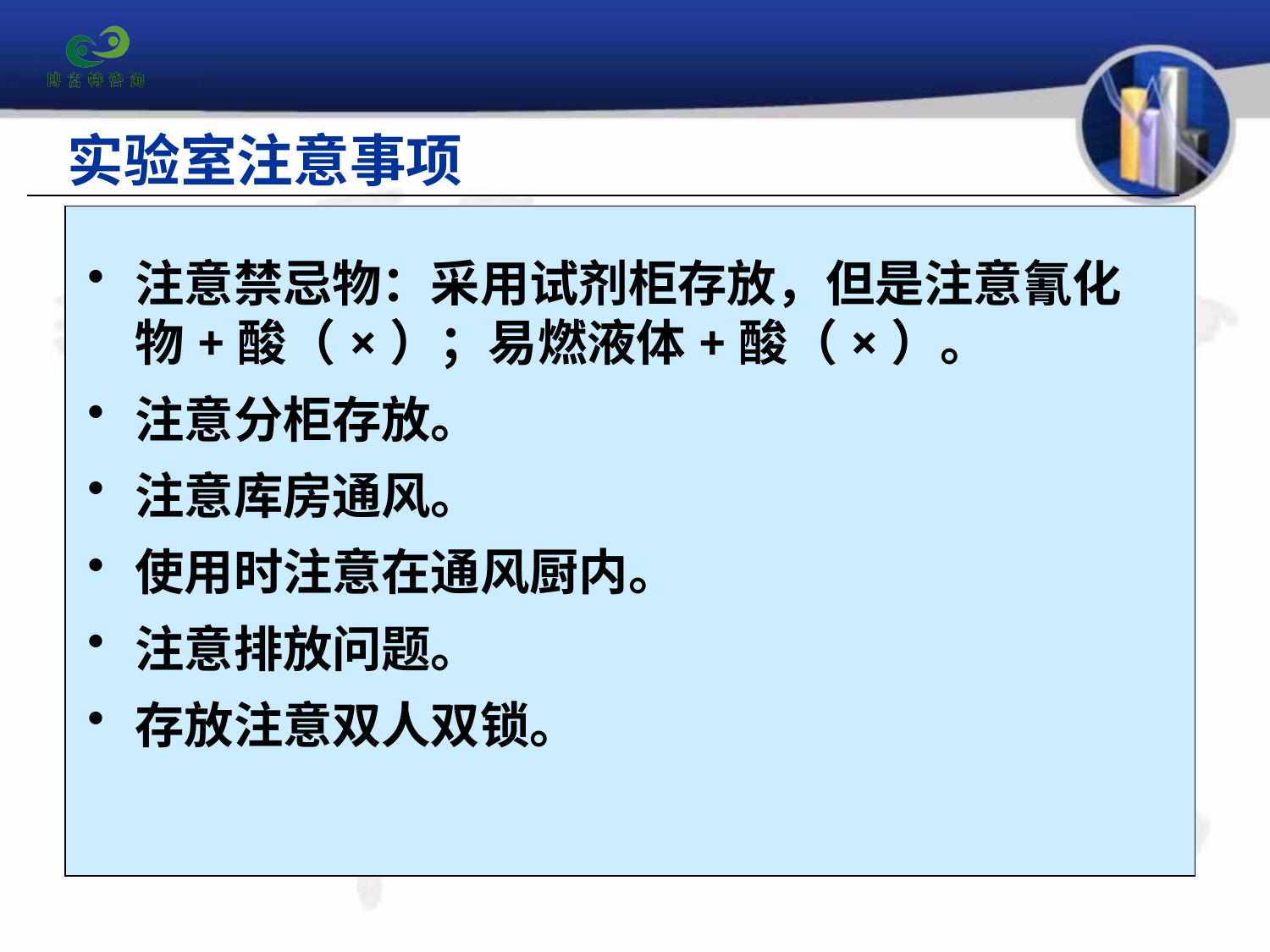

# 实验室注意事项

注意禁忌物：采用试剂柜存放，但是注意氰化物+酸（×）；易燃液体+酸（×）。
注意分柜存放。
注意库房通风。
使用时注意在通风厨内。
注意排放问题。
存放注意双人双锁。